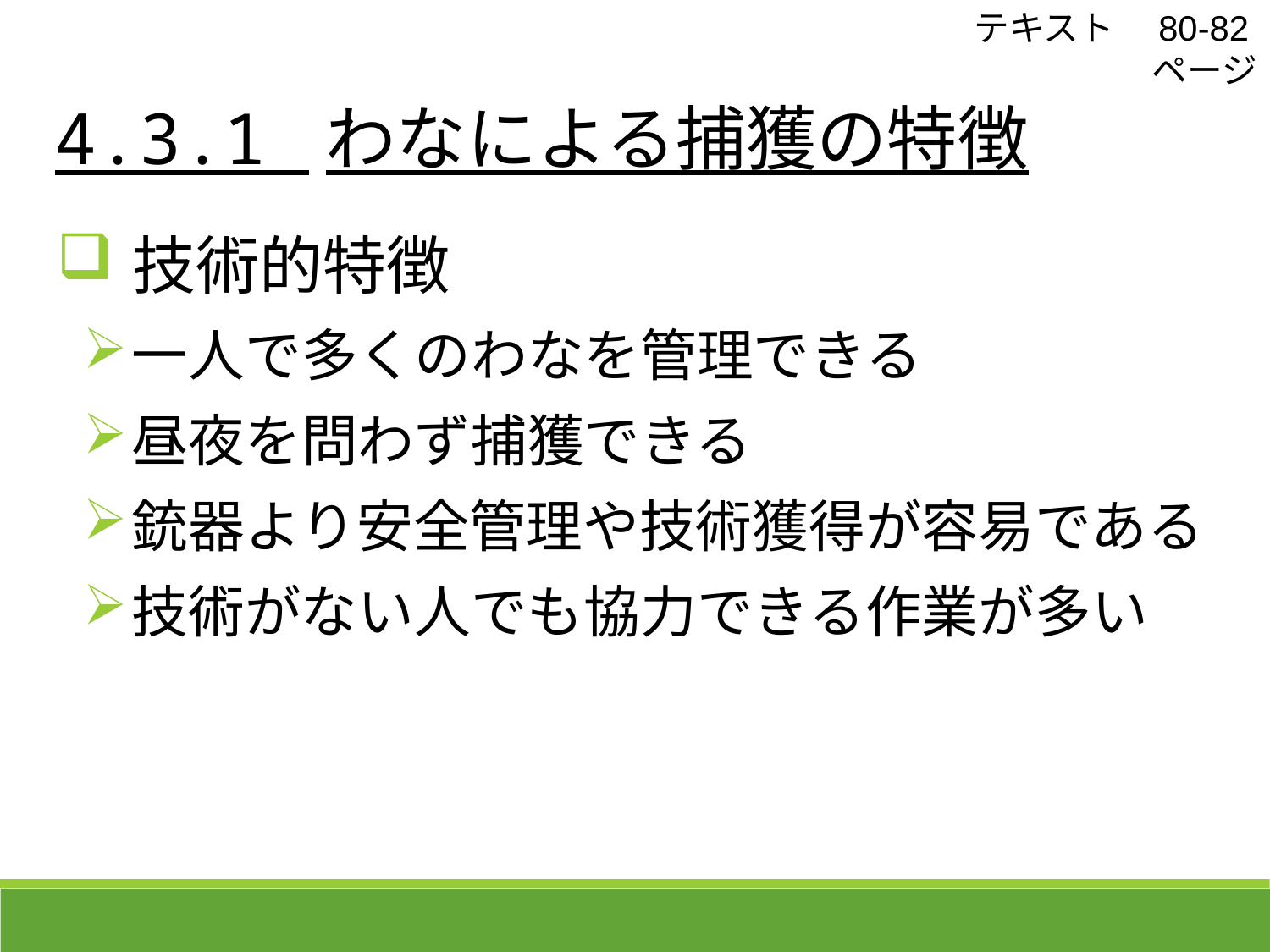

テキスト　80-82ページ
 4.3.1 わなによる捕獲の特徴
技術的特徴
一人で多くのわなを管理できる
昼夜を問わず捕獲できる
銃器より安全管理や技術獲得が容易である
技術がない人でも協力できる作業が多い